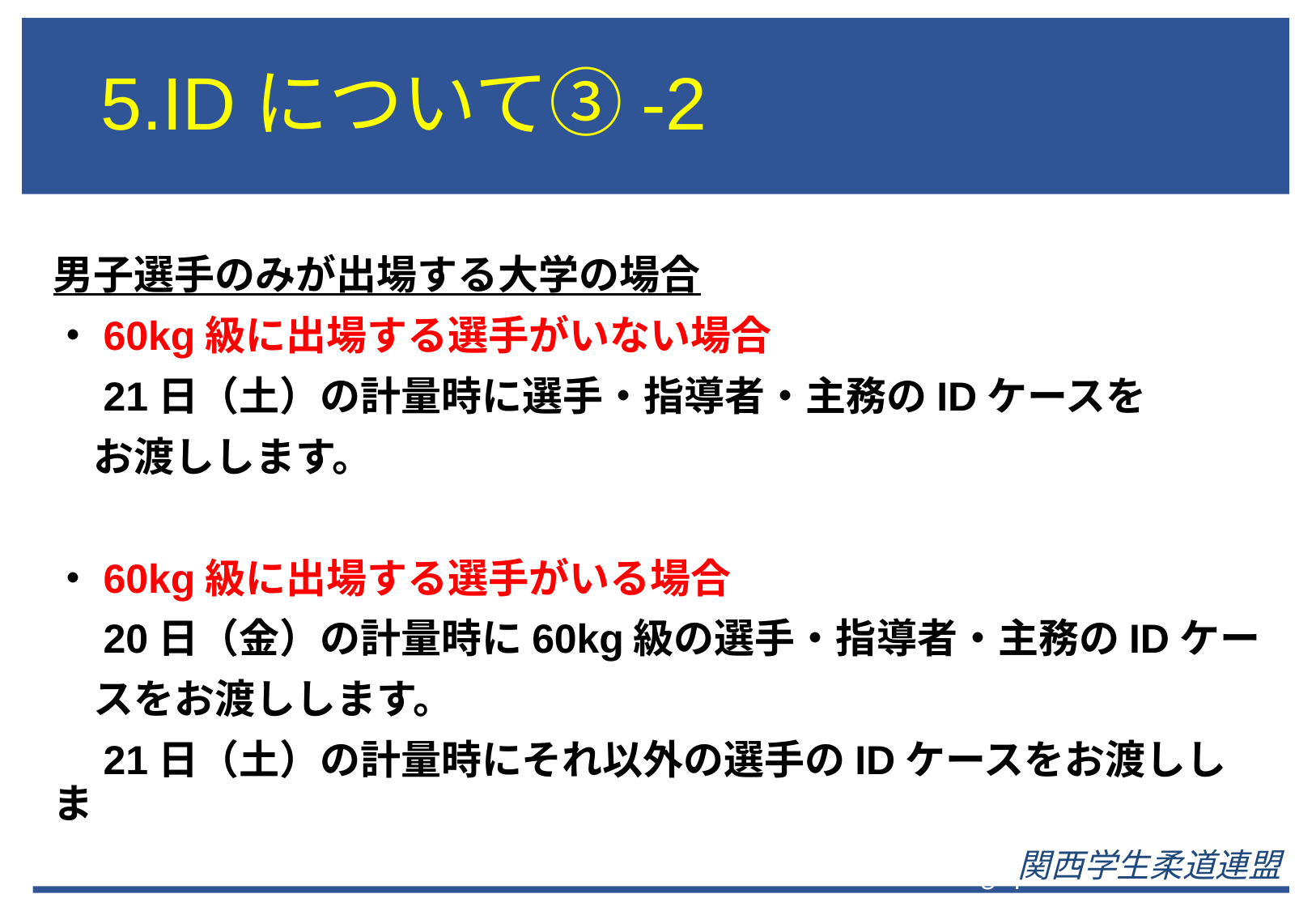

# 5.IDについて③-2

男子選手のみが出場する大学の場合
・60kg級に出場する選手がいない場合
　21日（土）の計量時に選手・指導者・主務のIDケースを
　お渡しします。

・60kg級に出場する選手がいる場合
　20日（金）の計量時に60kg級の選手・指導者・主務のIDケー
　スをお渡しします。
　21日（土）の計量時にそれ以外の選手のIDケースをお渡ししま
　す。
関西学生柔道連盟